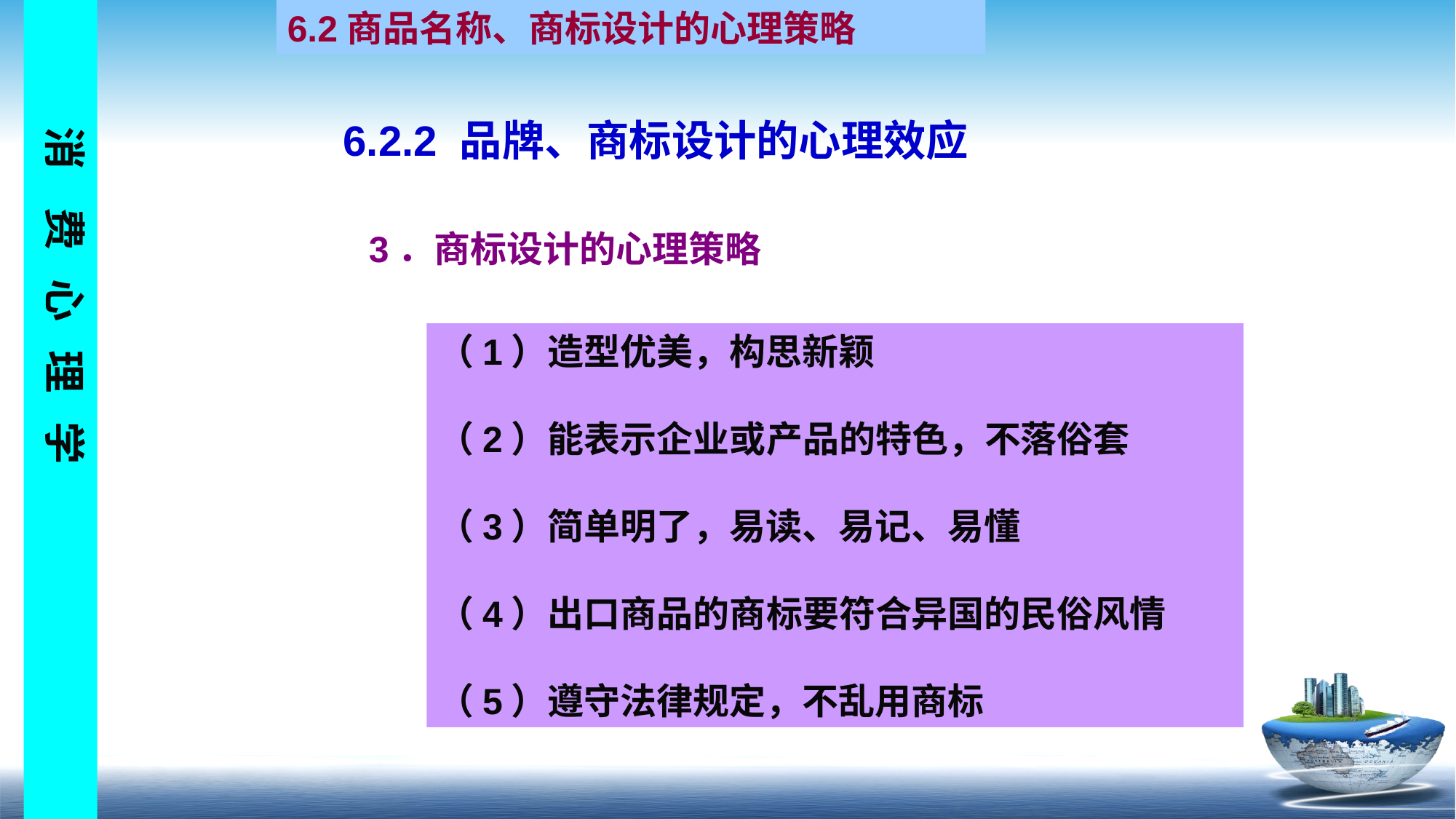

6.2商品名称、商标设计的心理策略
6.2.2 品牌、商标设计的心理效应
3．商标设计的心理策略
（1）造型优美，构思新颖

（2）能表示企业或产品的特色，不落俗套

（3）简单明了，易读、易记、易懂

（4）出口商品的商标要符合异国的民俗风情

（5）遵守法律规定，不乱用商标